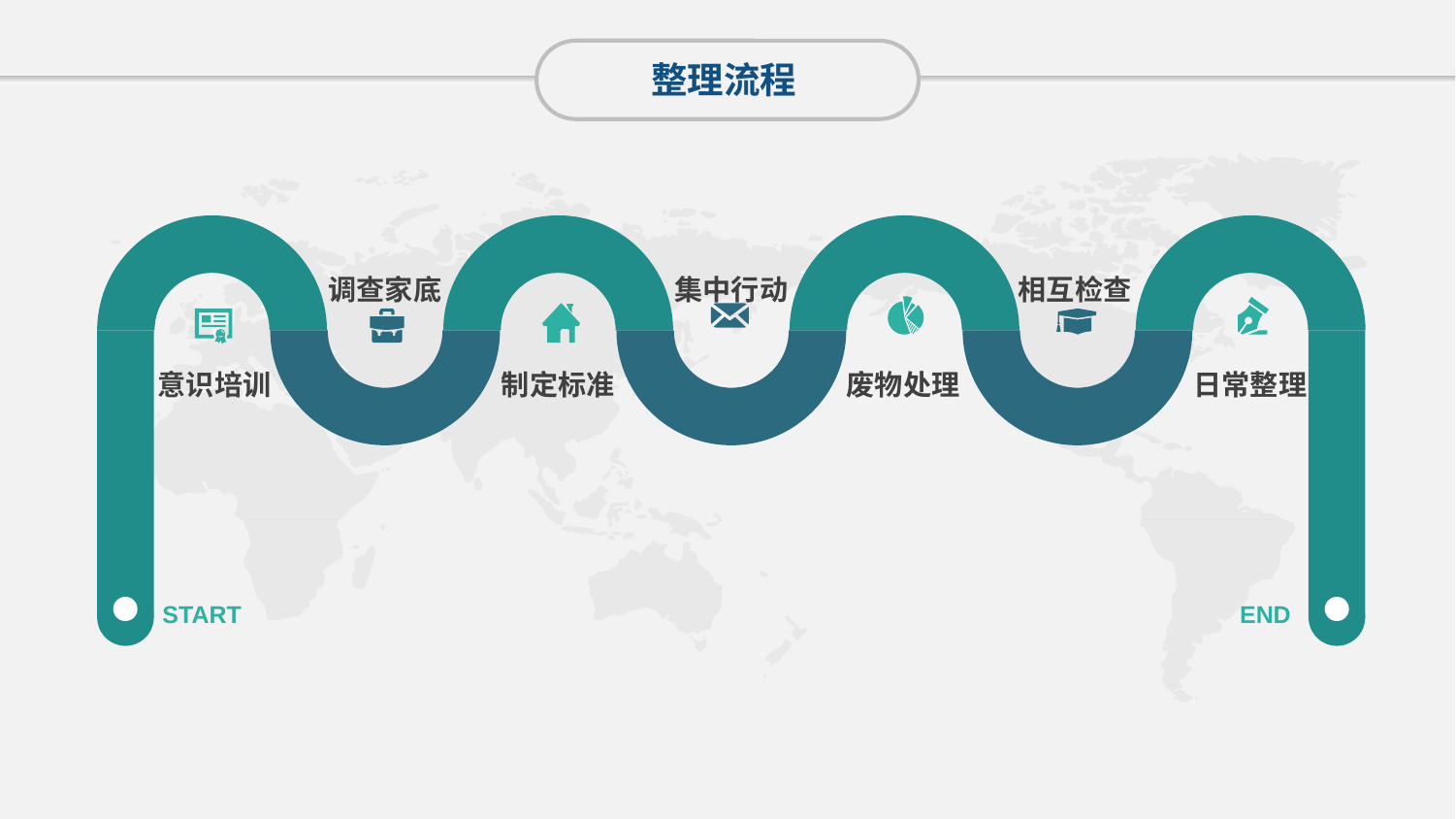

整理流程

调查家底
集中行动
相互检查

意识培训
制定标准
废物处理
日常整理
START
END